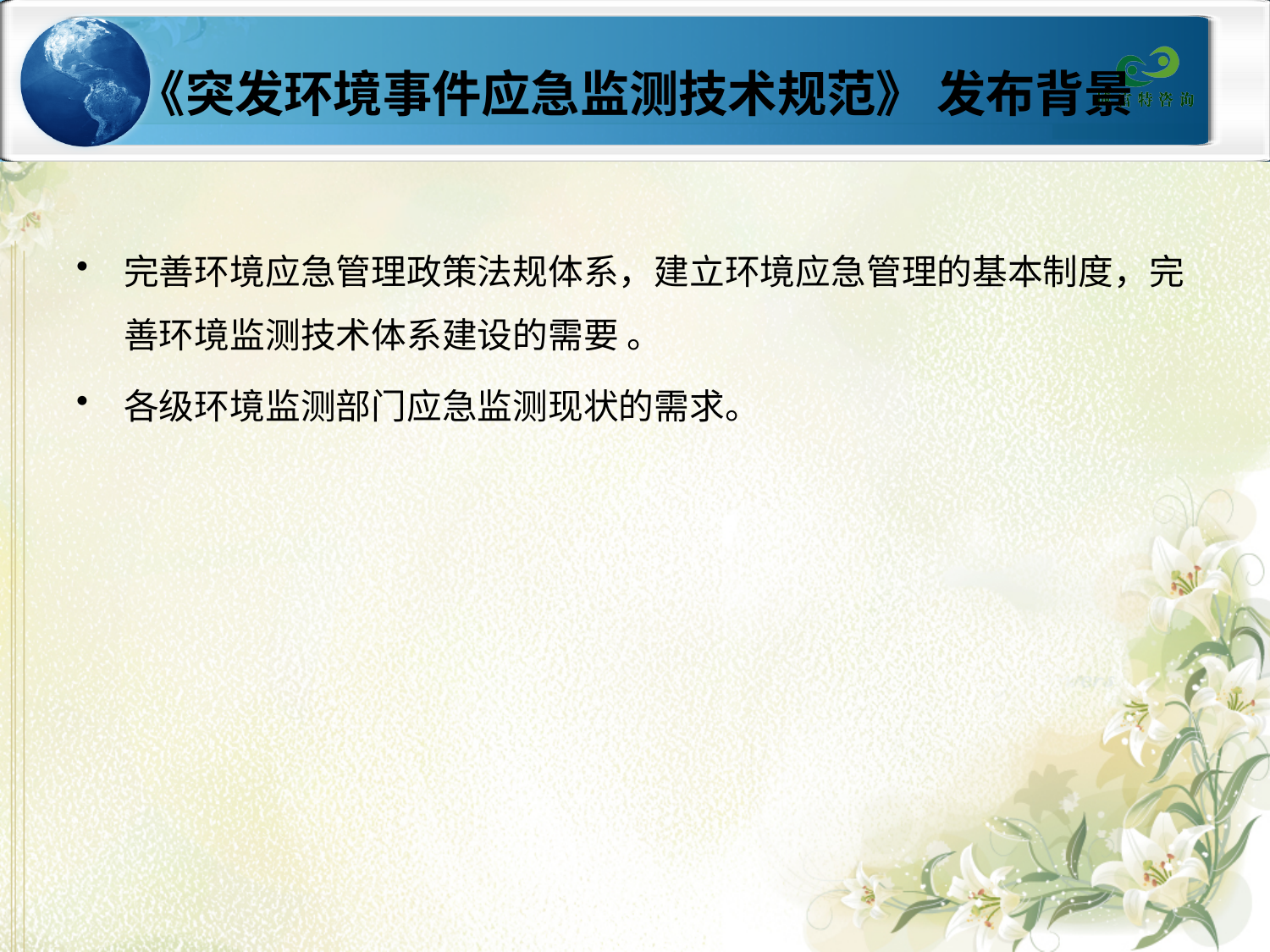

# 《突发环境事件应急监测技术规范》 发布背景
完善环境应急管理政策法规体系，建立环境应急管理的基本制度，完善环境监测技术体系建设的需要 。
各级环境监测部门应急监测现状的需求。